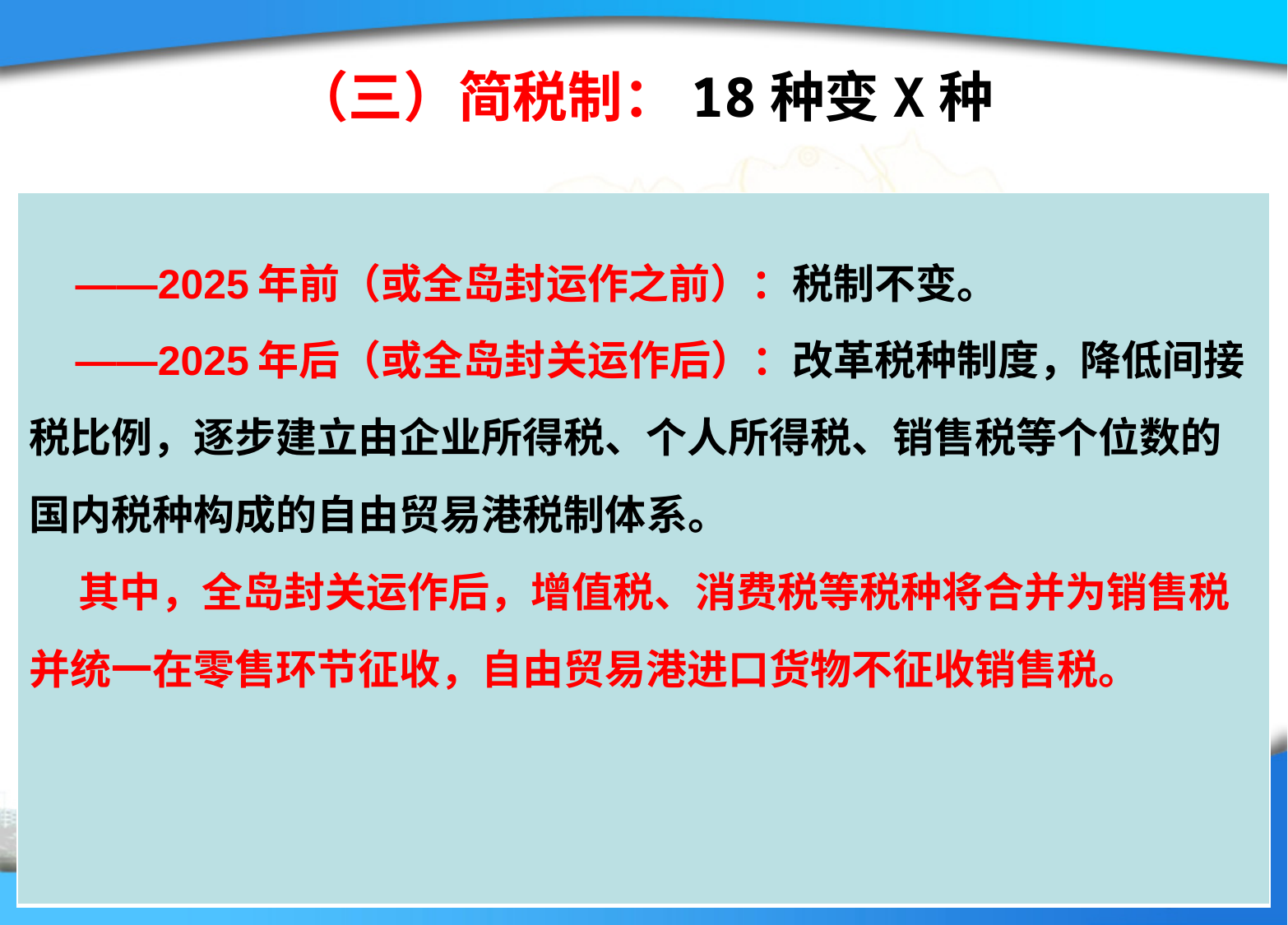

# （三）简税制：18种变X种
| ——2025年前（或全岛封运作之前）：税制不变。 ——2025年后（或全岛封关运作后）：改革税种制度，降低间接税比例，逐步建立由企业所得税、个人所得税、销售税等个位数的国内税种构成的自由贸易港税制体系。 其中，全岛封关运作后，增值税、消费税等税种将合并为销售税并统一在零售环节征收，自由贸易港进口货物不征收销售税。 |
| --- |